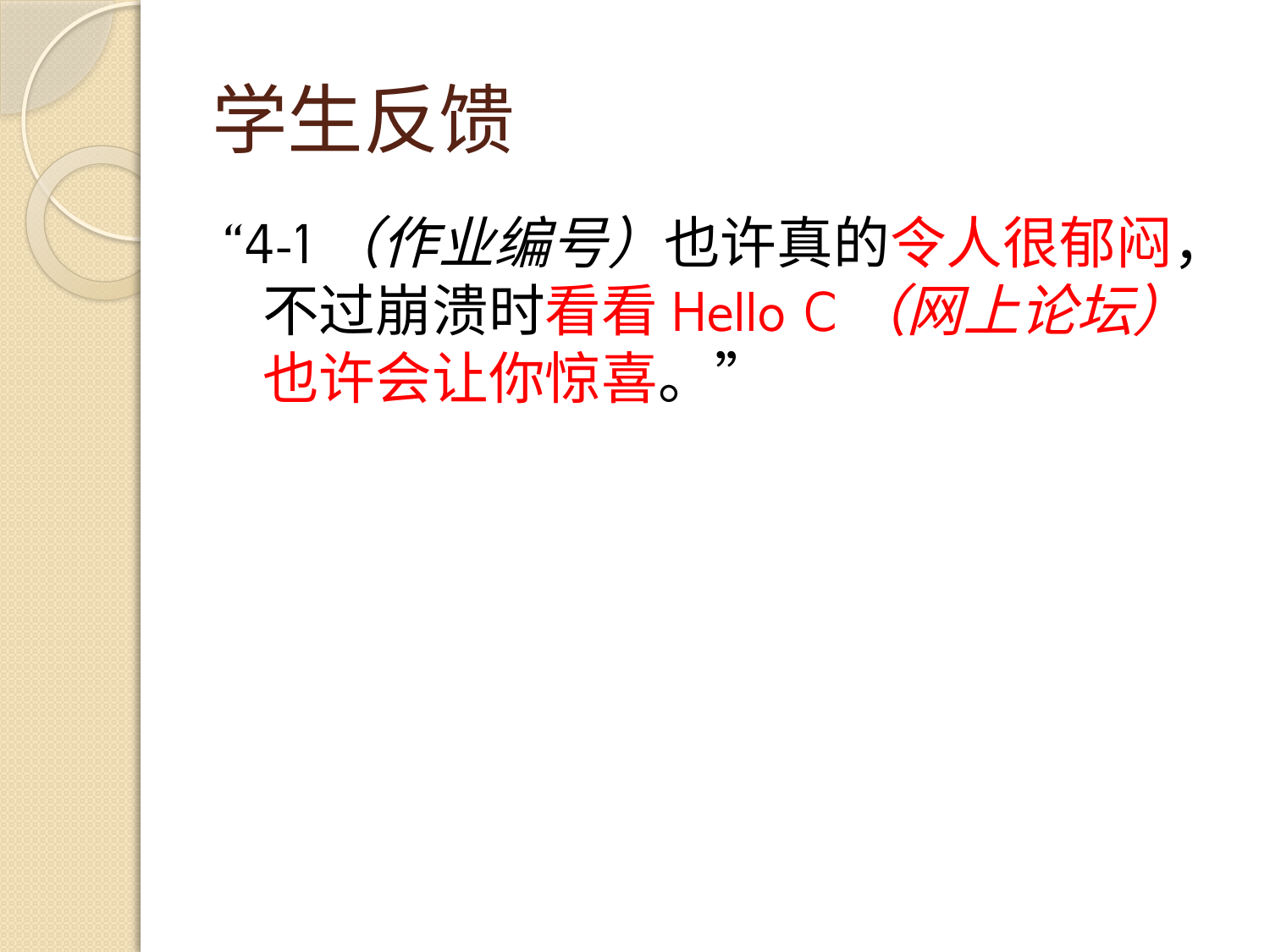

# 学生反馈
“4-1（作业编号）也许真的令人很郁闷，不过崩溃时看看Hello C（网上论坛）也许会让你惊喜。”